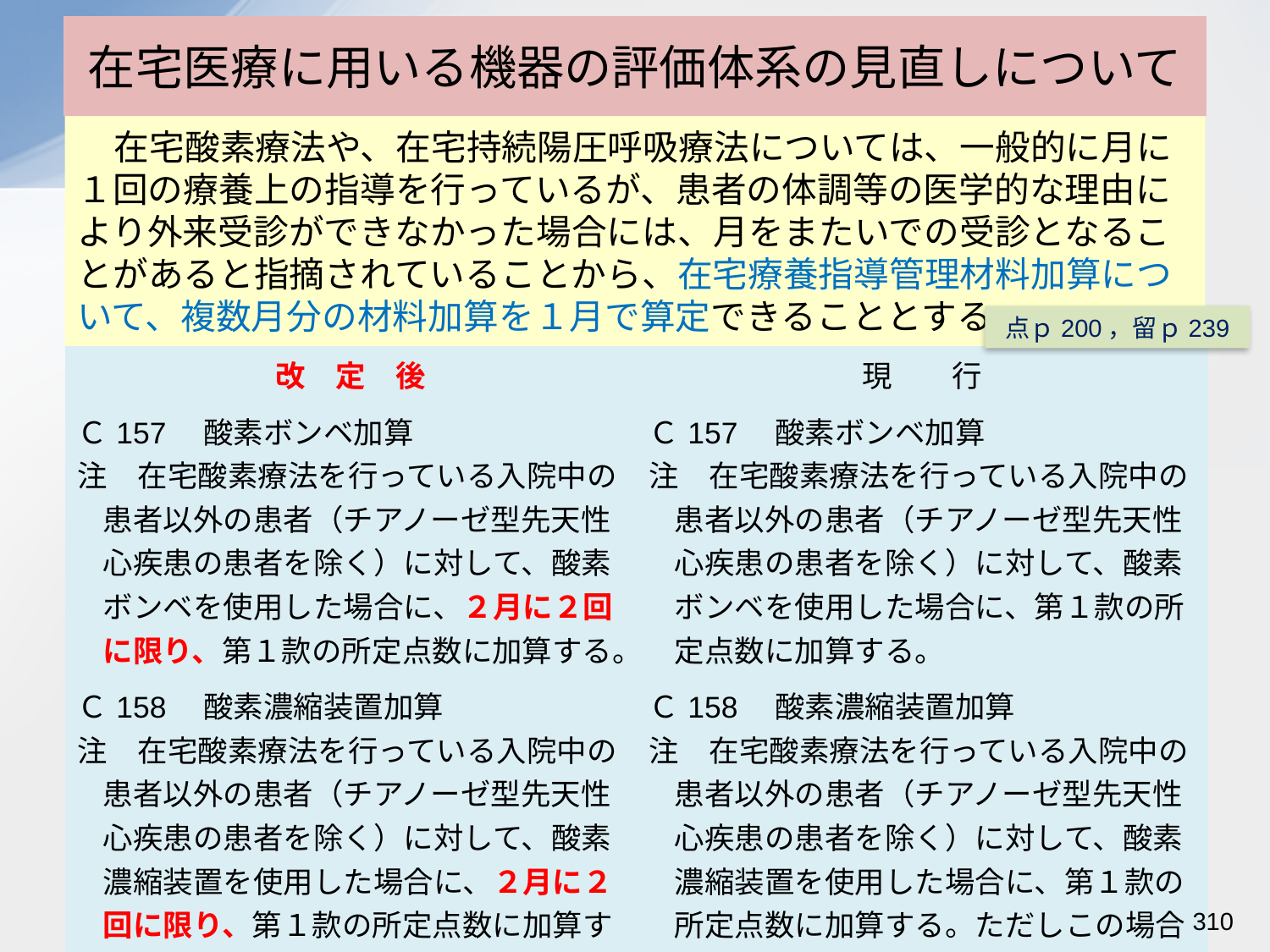

# 在宅医療に用いる機器の評価体系の見直しについて
在宅酸素療法や、在宅持続陽圧呼吸療法については、一般的に月に１回の療養上の指導を行っているが、患者の体調等の医学的な理由により外来受診ができなかった場合には、月をまたいでの受診となることがあると指摘されていることから、在宅療養指導管理材料加算について、複数月分の材料加算を１月で算定できることとする。
点ｐ200，留ｐ239
| 改　定　後 | 現　　行 |
| --- | --- |
| Ｃ157　酸素ボンベ加算 注　在宅酸素療法を行っている入院中の患者以外の患者（チアノーゼ型先天性心疾患の患者を除く）に対して、酸素ボンベを使用した場合に、２月に２回に限り、第１款の所定点数に加算する。 | Ｃ157　酸素ボンベ加算 注　在宅酸素療法を行っている入院中の患者以外の患者（チアノーゼ型先天性心疾患の患者を除く）に対して、酸素ボンベを使用した場合に、第１款の所定点数に加算する。 |
| Ｃ158　酸素濃縮装置加算 注　在宅酸素療法を行っている入院中の患者以外の患者（チアノーゼ型先天性心疾患の患者を除く）に対して、酸素濃縮装置を使用した場合に、２月に２回に限り、第１款の所定点数に加算する。ただしこの場合において、区分番号C157 に掲げる酸素ボンベ加算の２は算定できない。 | Ｃ158　酸素濃縮装置加算 注　在宅酸素療法を行っている入院中の患者以外の患者（チアノーゼ型先天性心疾患の患者を除く）に対して、酸素濃縮装置を使用した場合に、第１款の所定点数に加算する。ただしこの場合において、区分番号C157 に掲げる酸素ボンベ加算の２は算定できない。 |
310